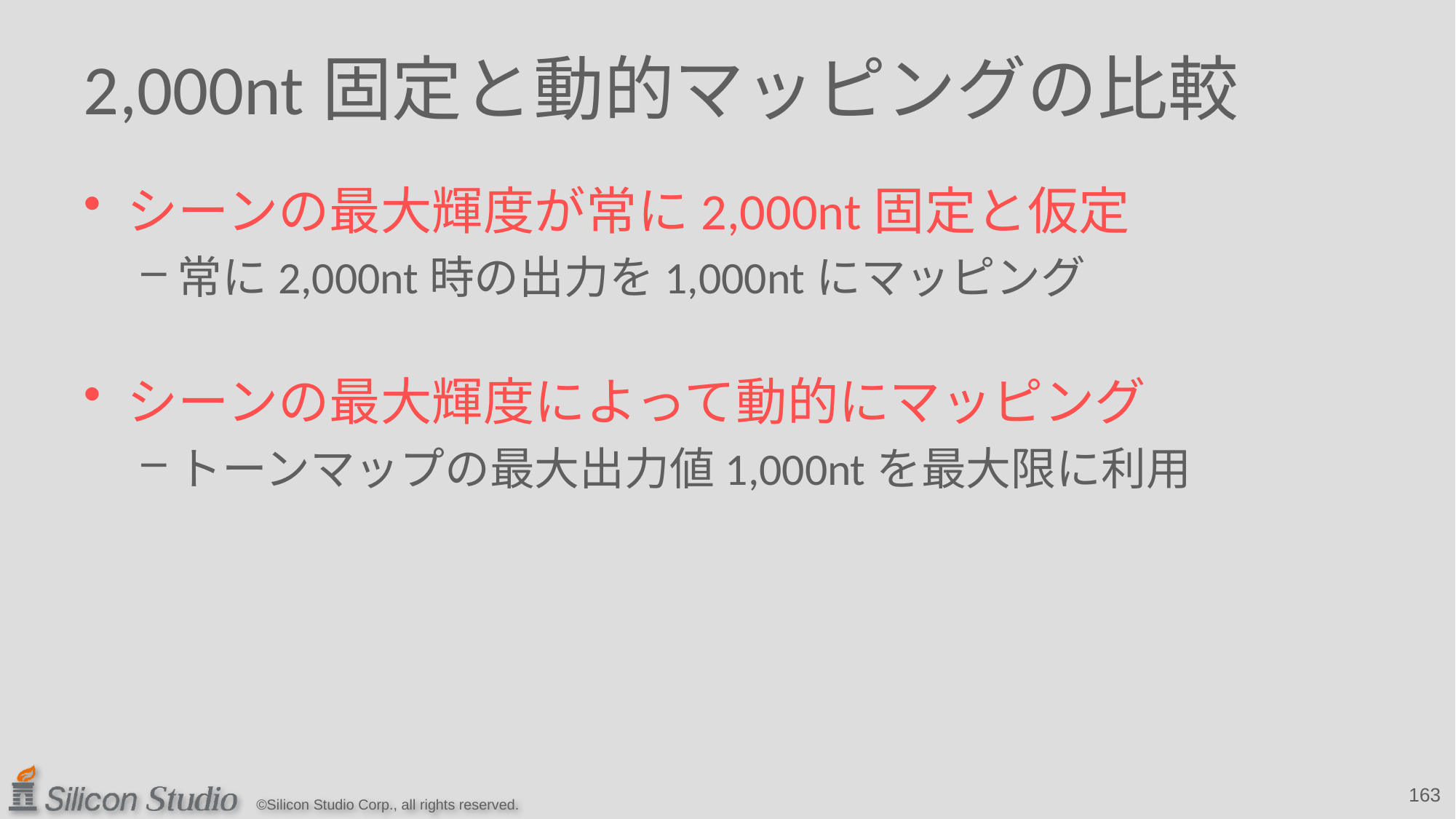

# 2,000nt固定と動的マッピングの比較
シーンの最大輝度が常に2,000nt固定と仮定
常に2,000nt時の出力を1,000ntにマッピング

シーンの最大輝度によって動的にマッピング
トーンマップの最大出力値1,000ntを最大限に利用
163